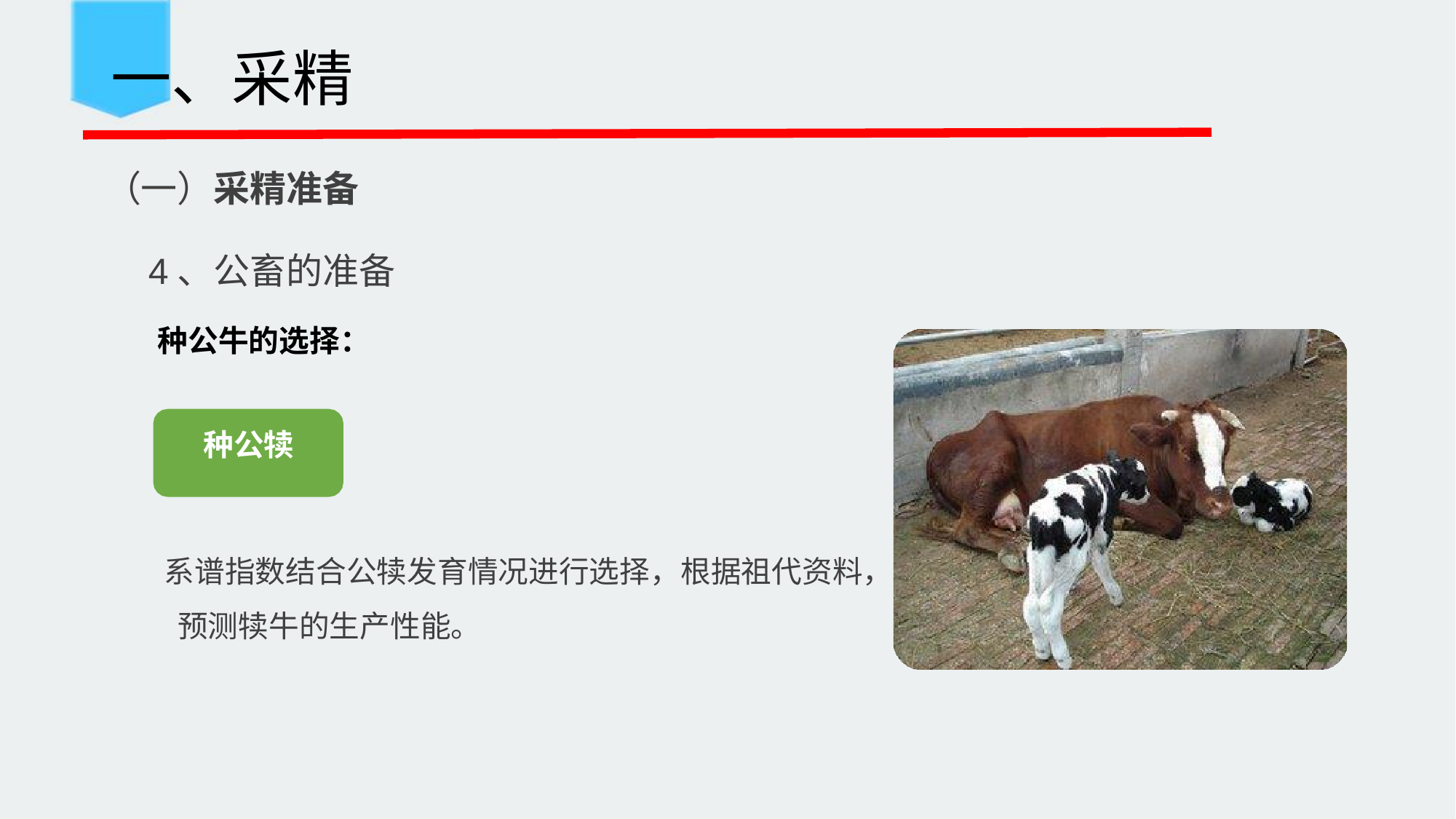

一、采精
  （一）采精准备

4、公畜的准备
种公牛的选择：

种公犊
系谱指数结合公犊发育情况进行选择，根据祖代资料，  预测犊牛的生产性能。